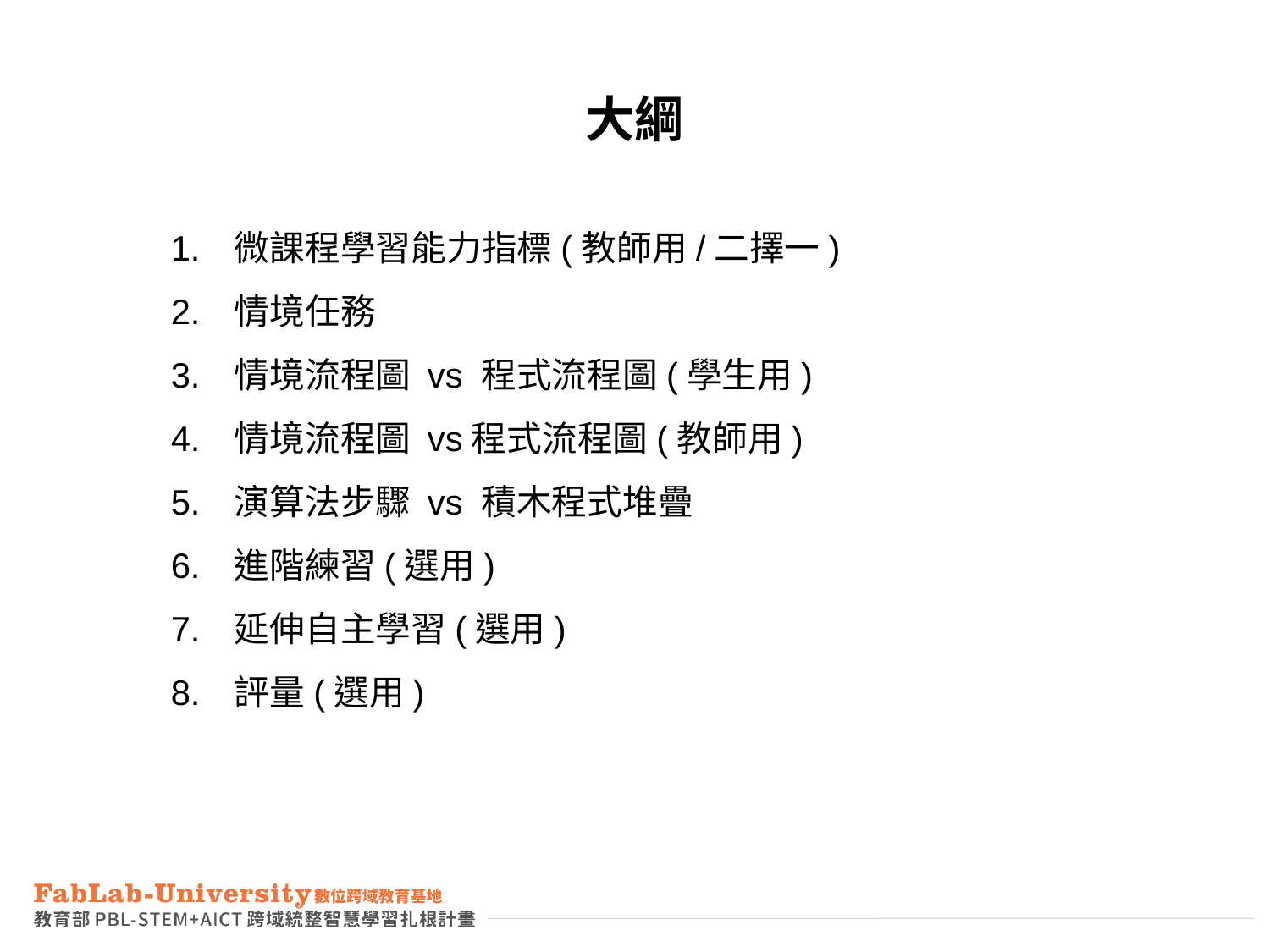

大綱

微課程學習能力指標(教師用/二擇一)
情境任務
情境流程圖 vs 程式流程圖(學生用)
情境流程圖 vs程式流程圖(教師用)
演算法步驟 vs 積木程式堆疊
進階練習(選用)
延伸自主學習(選用)
評量(選用)